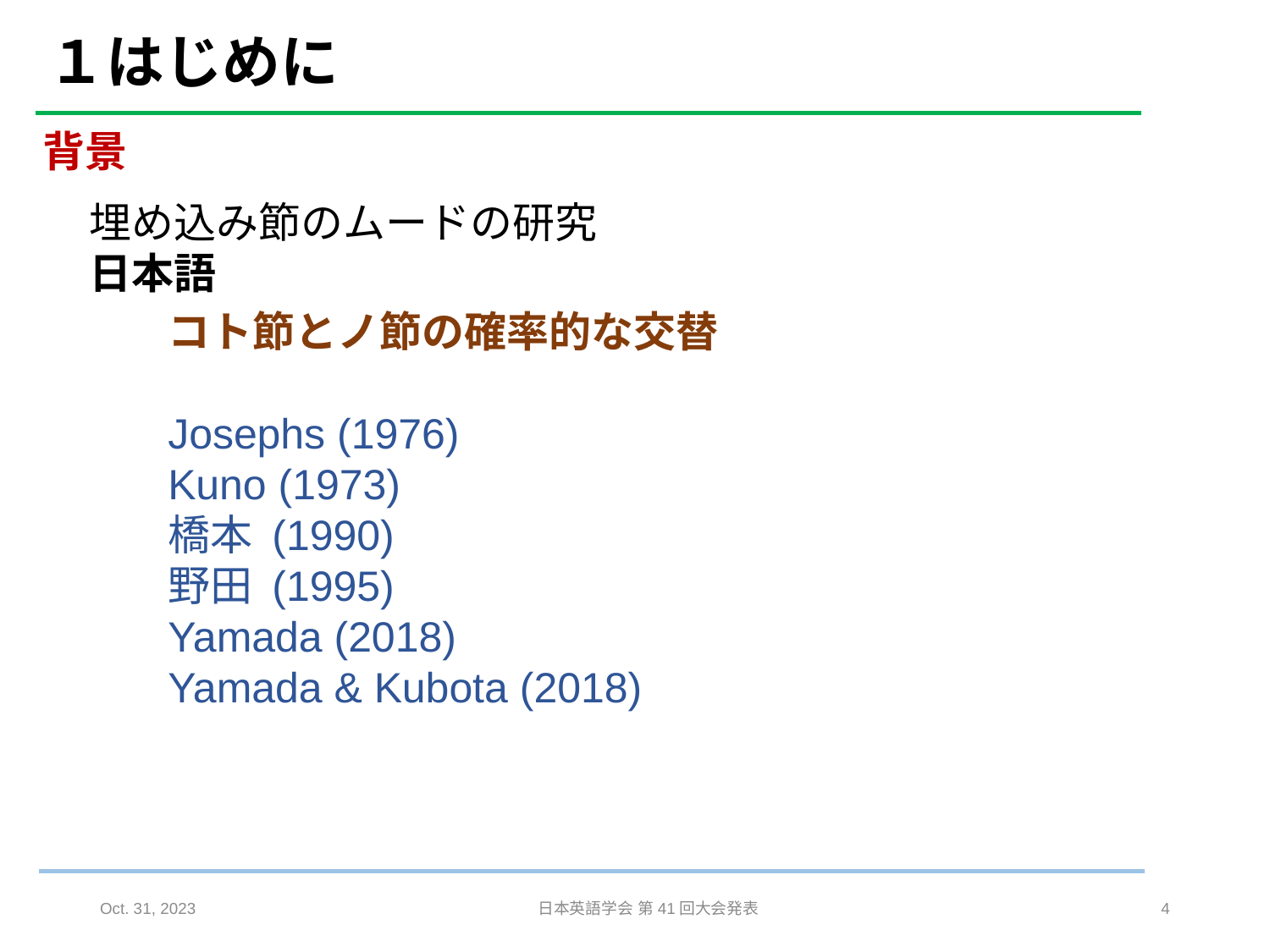

# １はじめに
背景
埋め込み節のムードの研究
日本語
コト節とノ節の確率的な交替

Josephs (1976)
Kuno (1973)
橋本 (1990)
野田 (1995)
Yamada (2018)
Yamada & Kubota (2018)

Oct. 31, 2023
日本英語学会 第41回大会発表
4